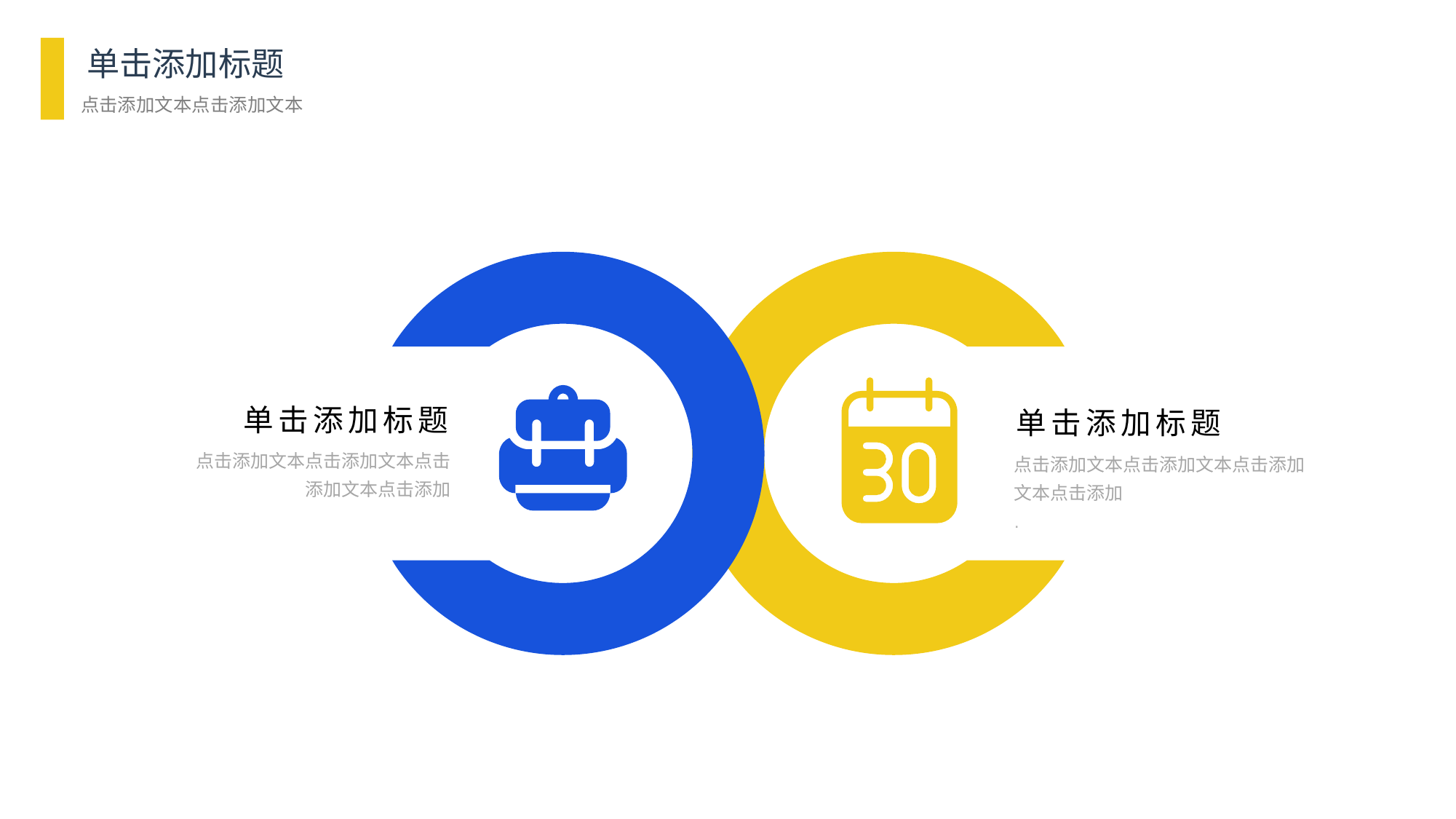

单击添加标题
点击添加文本点击添加文本

单击添加标题
单击添加标题
点击添加文本点击添加文本点击
添加文本点击添加

点击添加文本点击添加文本点击添加
文本点击添加
.